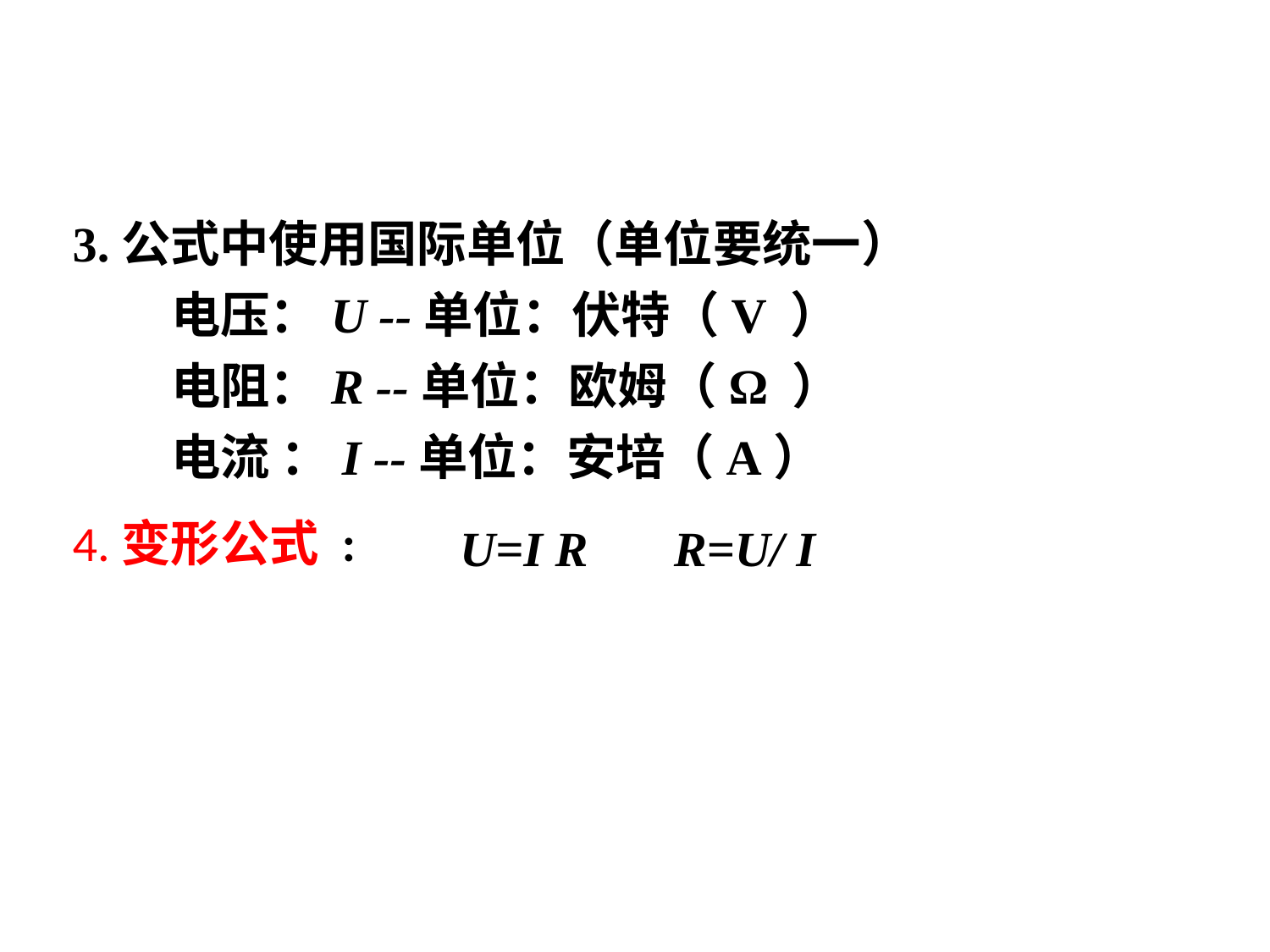

3.公式中使用国际单位（单位要统一）
　　电压：U --单位：伏特（V ）
　　电阻：R --单位：欧姆（Ω ）
　　电流 ：I --单位：安培（A）
4.变形公式 :
U=I R       R=U/ I